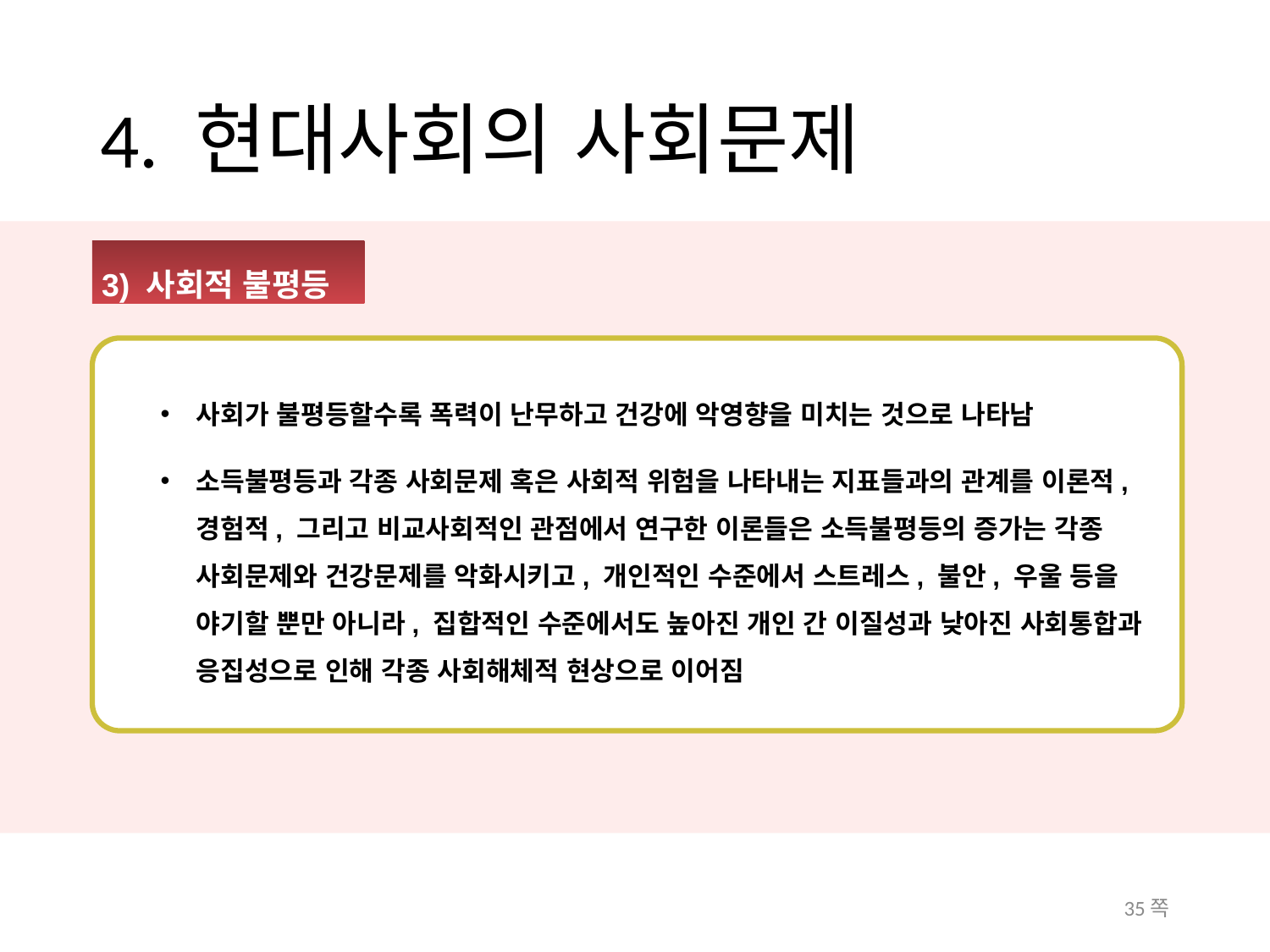

# 4. 현대사회의 사회문제

3) 사회적 불평등
사회가 불평등할수록 폭력이 난무하고 건강에 악영향을 미치는 것으로 나타남

소득불평등과 각종 사회문제 혹은 사회적 위험을 나타내는 지표들과의 관계를 이론적, 경험적, 그리고 비교사회적인 관점에서 연구한 이론들은 소득불평등의 증가는 각종 사회문제와 건강문제를 악화시키고, 개인적인 수준에서 스트레스, 불안, 우울 등을 야기할 뿐만 아니라, 집합적인 수준에서도 높아진 개인 간 이질성과 낮아진 사회통합과 응집성으로 인해 각종 사회해체적 현상으로 이어짐
35쪽